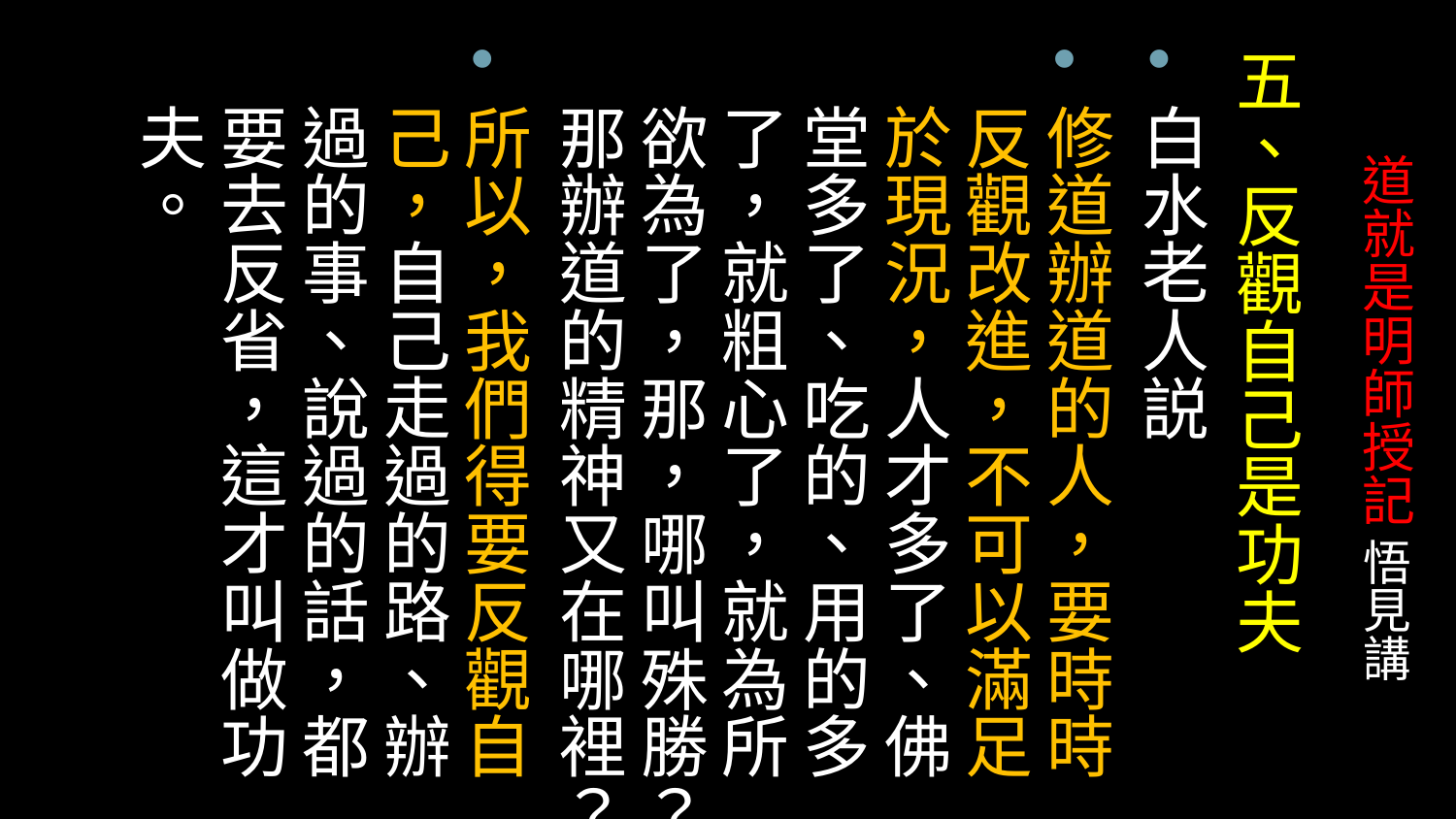

五、反觀自己是功夫
白水老人説
修道辦道的人，要時時反觀改進，不可以滿足於現況，人才多了、佛堂多了、吃的、用的多了，就粗心了，就為所欲為了，那，哪叫殊勝？那辦道的精神又在哪裡？
所以，我們得要反觀自己，自己走過的路、辦過的事、說過的話，都要去反省，這才叫做功夫。

# 道就是明師授記 悟見講